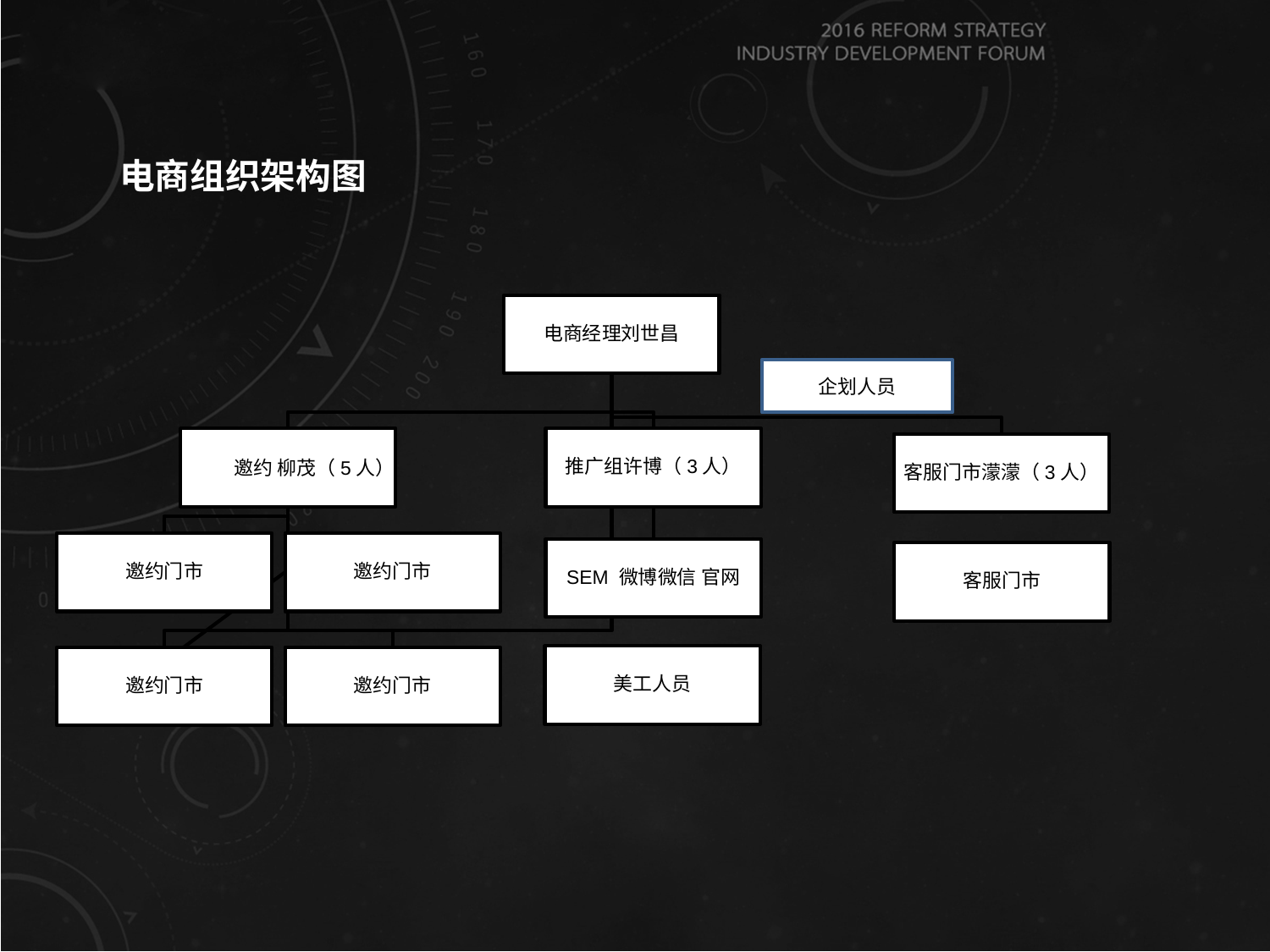

电商组织架构图
电商经理刘世昌
邀约 柳茂（5人）
邀约门市
邀约门市
邀约门市
邀约门市
推广组许博（3人）
SEM 微博微信 官网
客服门市濛濛（3人）
客服门市
美工人员
企划人员